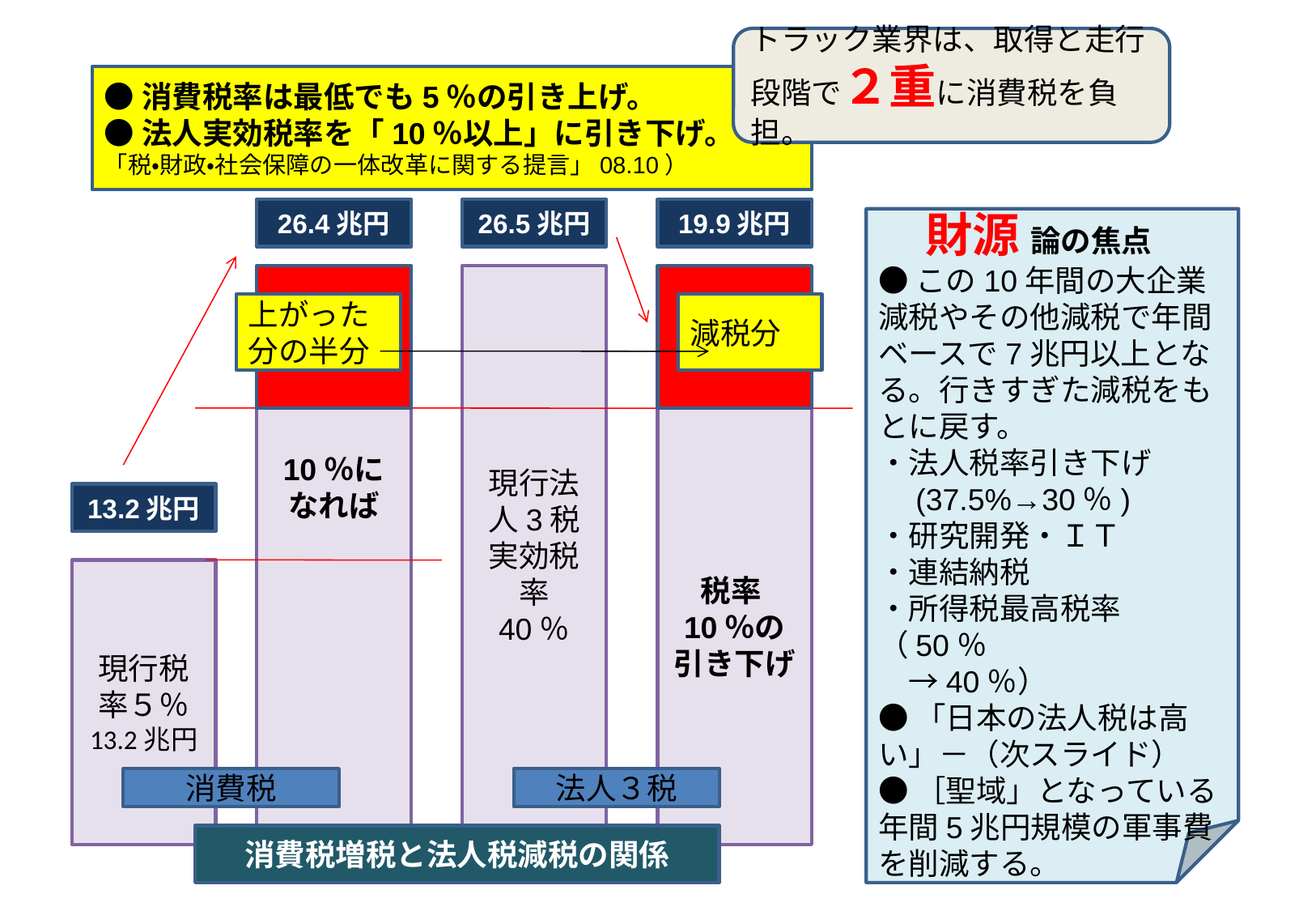

トラック業界は、取得と走行段階で２重に消費税を負担。
●消費税率は最低でも5％の引き上げ。
●法人実効税率を「10％以上」に引き下げ。
「税・財政・社会保障の一体改革に関する提言」08.10）
26.4兆円
26.5兆円
19.9兆円

　財源 論の焦点
●この10年間の大企業減税やその他減税で年間ベースで7兆円以上となる。行きすぎた減税をもとに戻す。
・法人税率引き下げ
　(37.5%→30％)
・研究開発・ＩＴ
・連結納税
・所得税最高税率（50％
　→40％）
●「日本の法人税は高い」－（次スライド）
●［聖域」となっている年間5兆円規模の軍事費を削減する。

現行法人3税
実効税率
40％

10％になれば

上がった分の半分
減税分

税率10％の引き下げ
13.2兆円
現行税率５％
13.2兆円
消費税
法人３税

消費税増税と法人税減税の関係